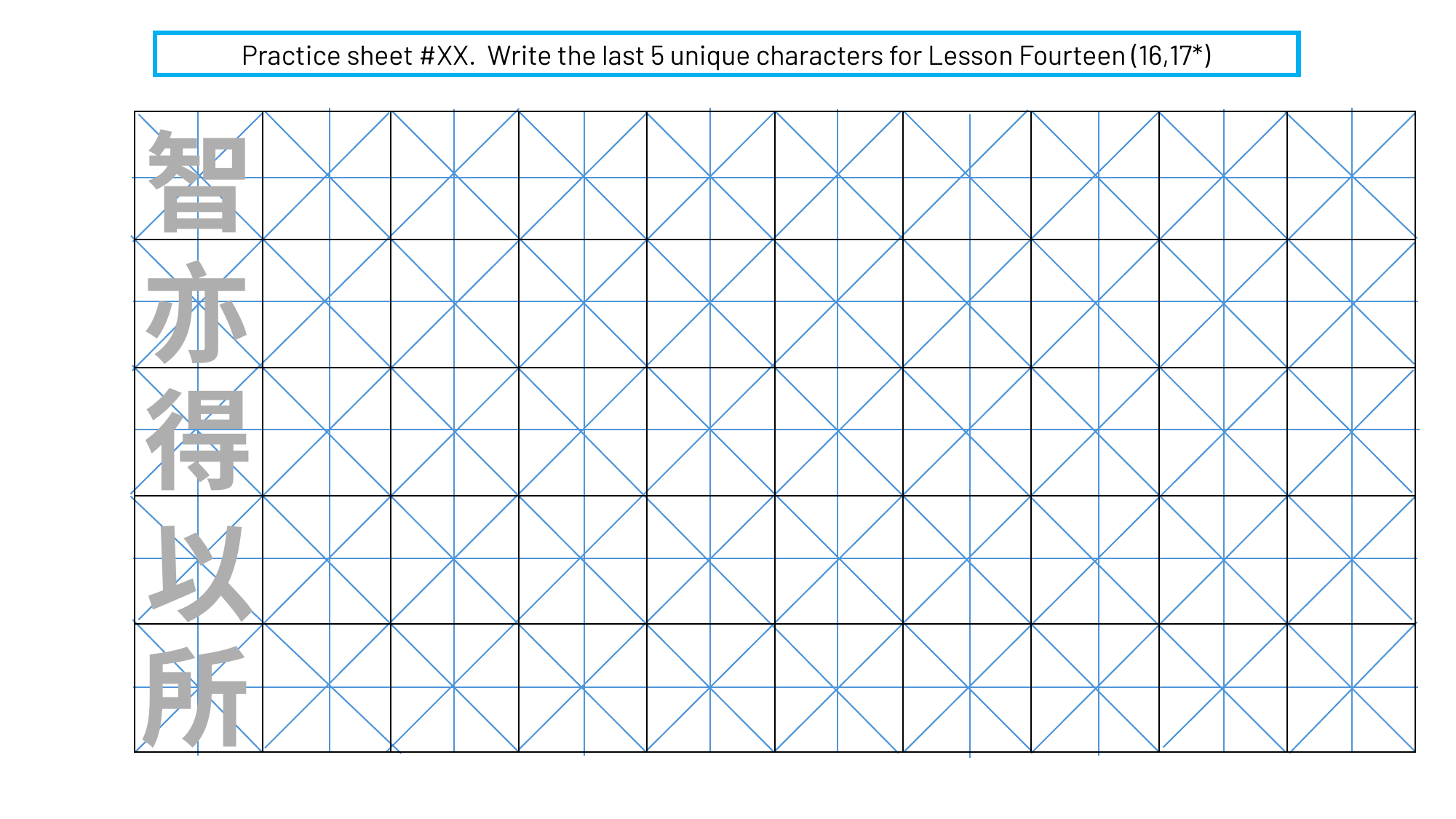

Practice sheet #XX.  Write the last 5 unique characters for Lesson Fourteen (16,17*)

智
|  |  |  |  |  |  |  |  |  |  |
| --- | --- | --- | --- | --- | --- | --- | --- | --- | --- |
|  |  |  |  |  |  |  |  |  |  |
|  |  |  |  |  |  |  |  |  |  |
|  |  |  |  |  |  |  |  |  |  |
|  |  |  |  |  |  |  |  |  |  |

亦
得
以
所